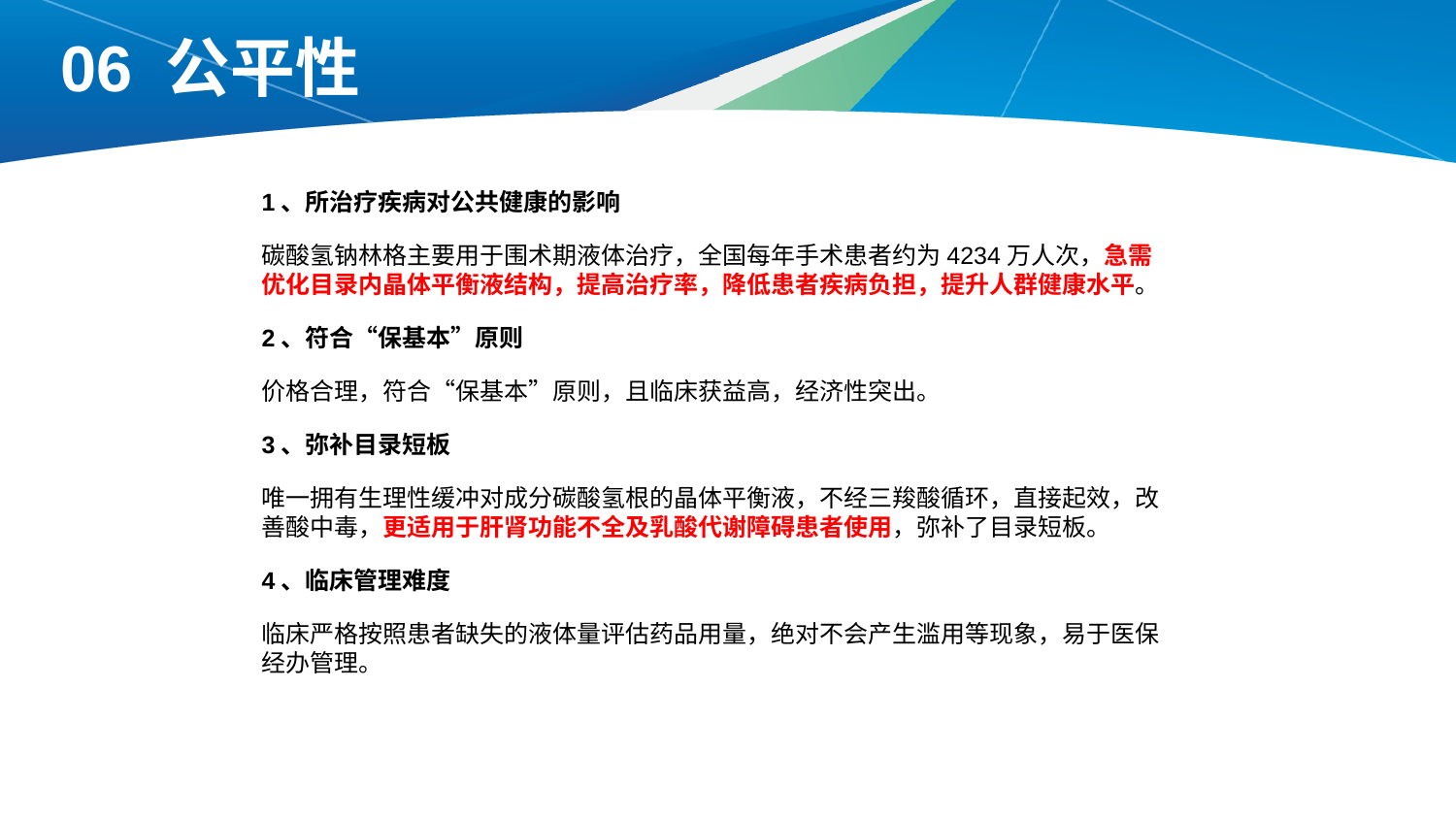

06 公平性
1、所治疗疾病对公共健康的影响
碳酸氢钠林格主要用于围术期液体治疗，全国每年手术患者约为4234万人次，急需优化目录内晶体平衡液结构，提高治疗率，降低患者疾病负担，提升人群健康水平。
2、符合“保基本”原则
价格合理，符合“保基本”原则，且临床获益高，经济性突出。
3、弥补目录短板
唯一拥有生理性缓冲对成分碳酸氢根的晶体平衡液，不经三羧酸循环，直接起效，改善酸中毒，更适用于肝肾功能不全及乳酸代谢障碍患者使用，弥补了目录短板。
4、临床管理难度
临床严格按照患者缺失的液体量评估药品用量，绝对不会产生滥用等现象，易于医保经办管理。